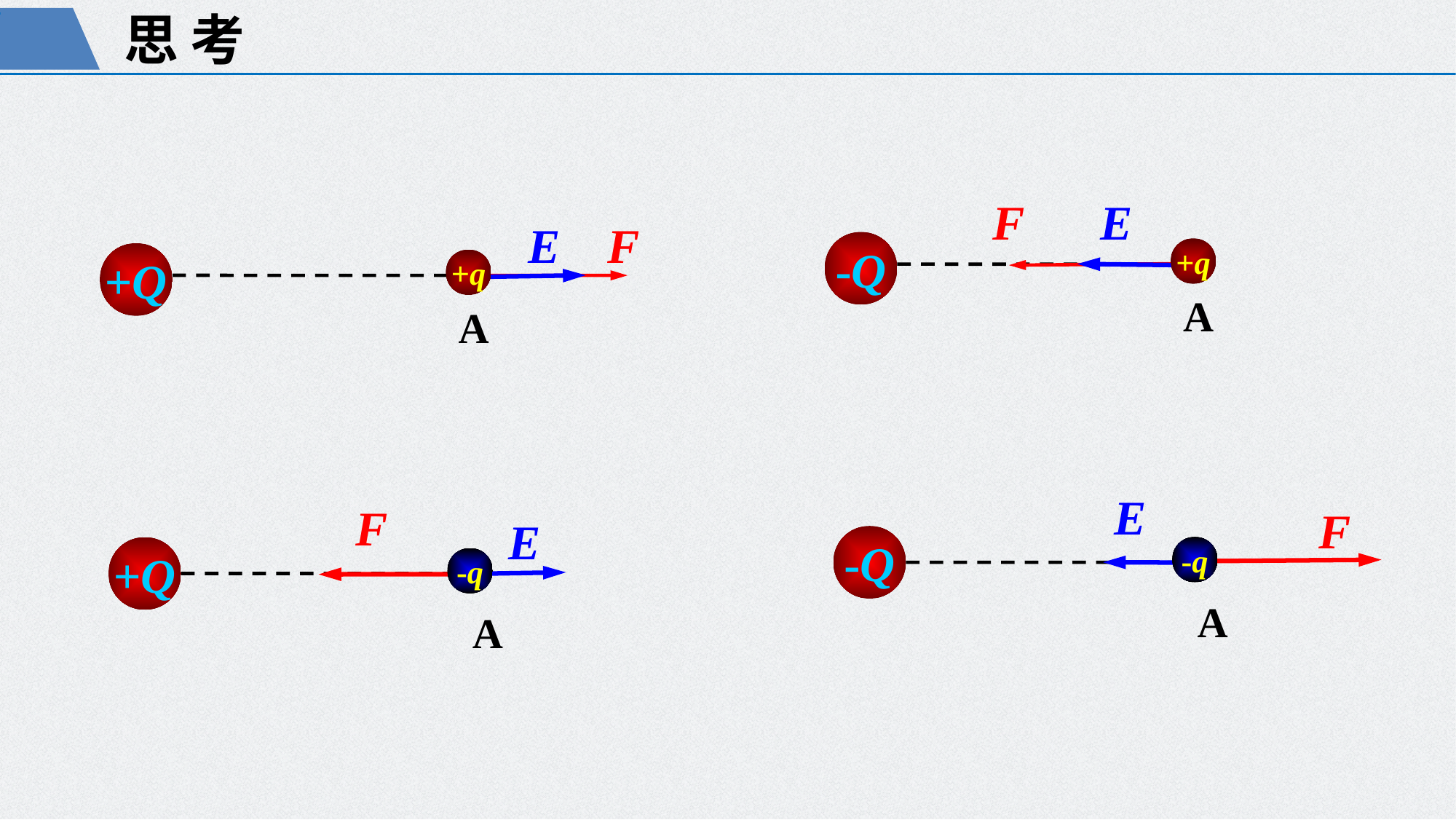

思 考

F
E
E
F
-Q
+q
+Q
+q

A
A
E
F
F
E
-Q
-q
+Q
-q

A
A